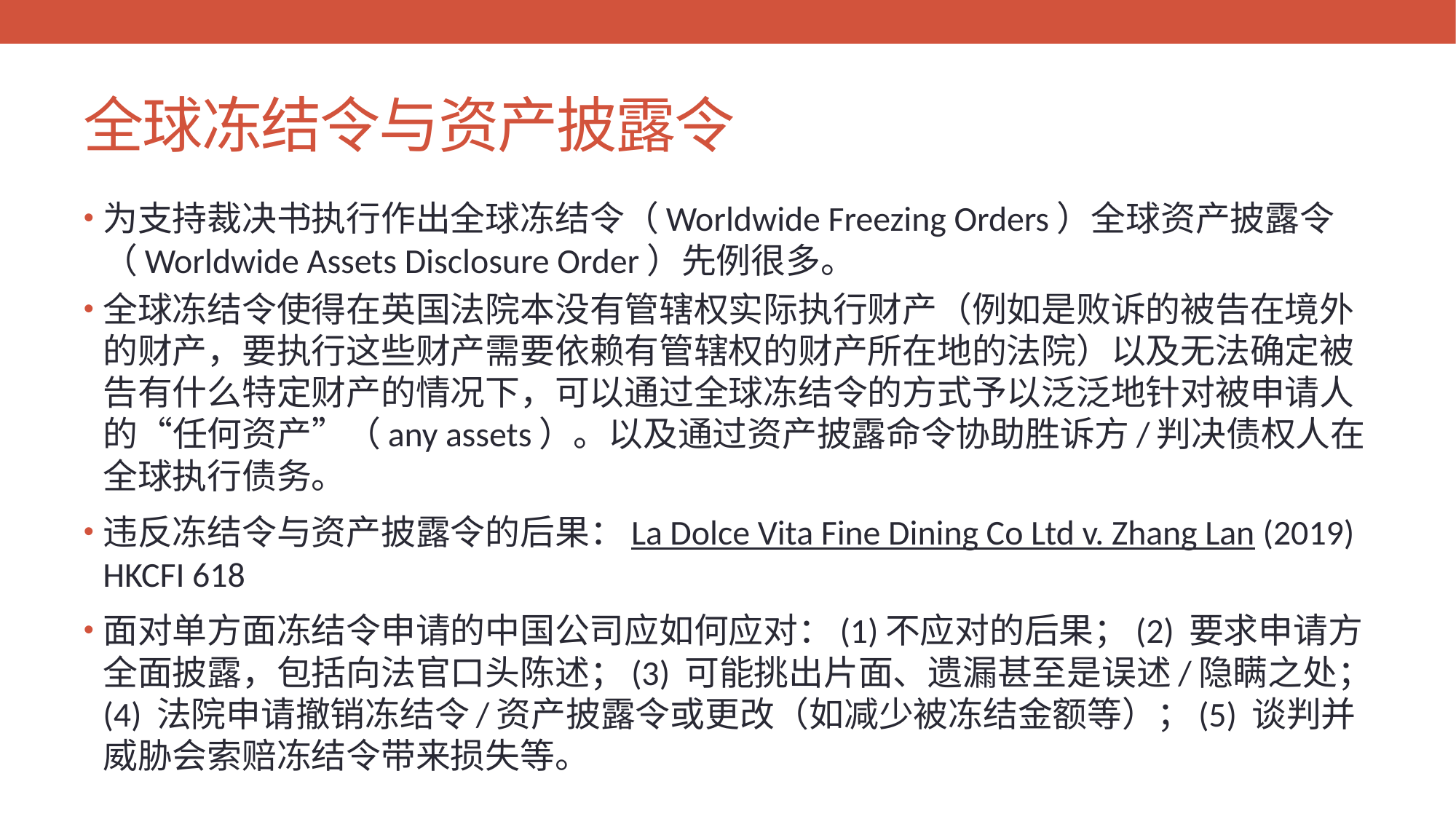

# 全球冻结令与资产披露令
为支持裁决书执行作出全球冻结令（Worldwide Freezing Orders）全球资产披露令（Worldwide Assets Disclosure Order）先例很多。
全球冻结令使得在英国法院本没有管辖权实际执行财产（例如是败诉的被告在境外的财产，要执行这些财产需要依赖有管辖权的财产所在地的法院）以及无法确定被告有什么特定财产的情况下，可以通过全球冻结令的方式予以泛泛地针对被申请人的“任何资产”（any assets）。以及通过资产披露命令协助胜诉方/判决债权人在全球执行债务。
违反冻结令与资产披露令的后果：La Dolce Vita Fine Dining Co Ltd v. Zhang Lan (2019) HKCFI 618
面对单方面冻结令申请的中国公司应如何应对：(1)不应对的后果；(2) 要求申请方全面披露，包括向法官口头陈述；(3) 可能挑出片面、遗漏甚至是误述/隐瞒之处；(4) 法院申请撤销冻结令/资产披露令或更改（如减少被冻结金额等）；(5) 谈判并威胁会索赔冻结令带来损失等。